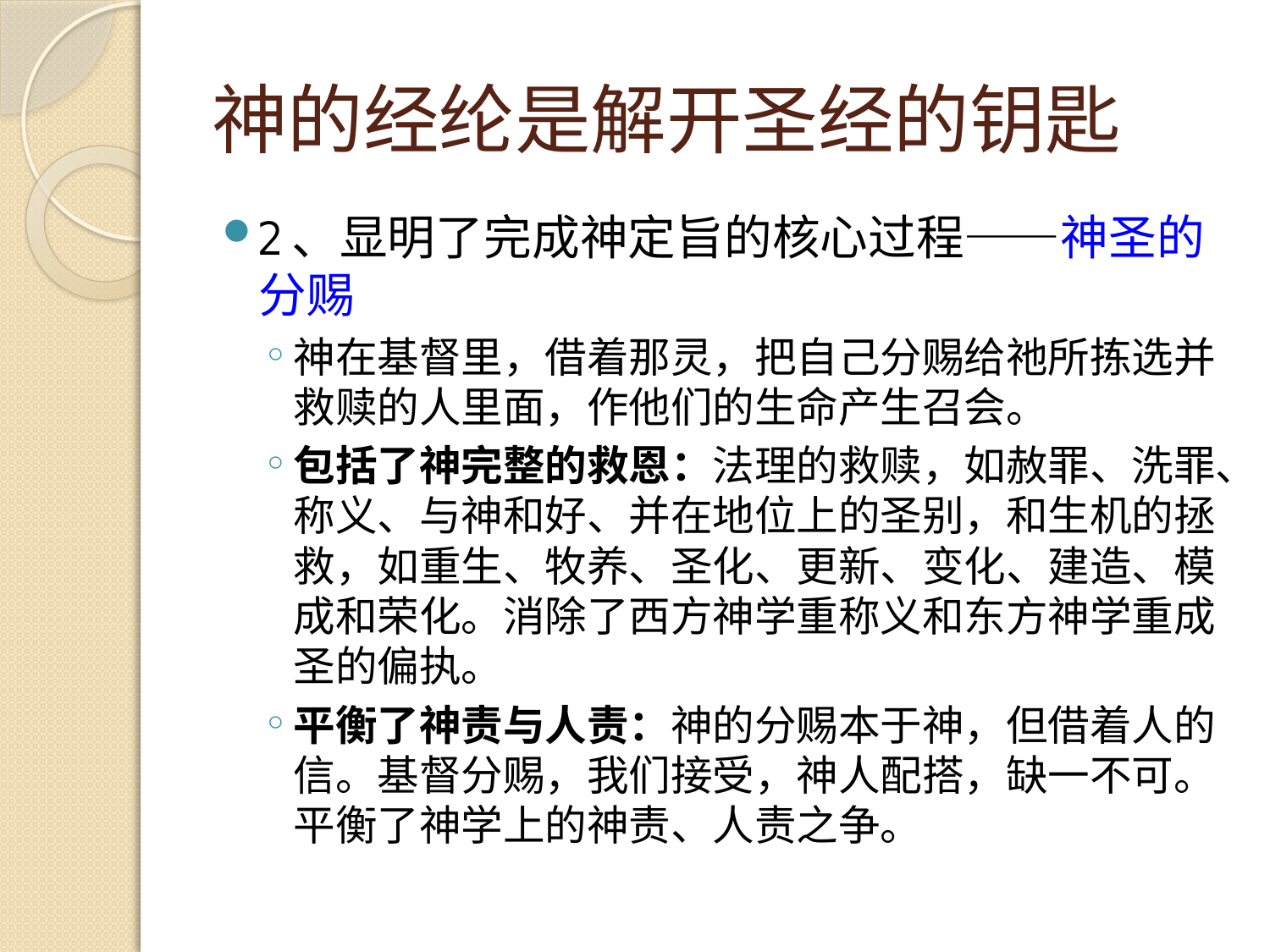

# 神的经纶是解开圣经的钥匙
2、显明了完成神定旨的核心过程——神圣的分赐
神在基督里，借着那灵，把自己分赐给祂所拣选并救赎的人里面，作他们的生命产生召会。
包括了神完整的救恩：法理的救赎，如赦罪、洗罪、称义、与神和好、并在地位上的圣别，和生机的拯救，如重生、牧养、圣化、更新、变化、建造、模成和荣化。消除了西方神学重称义和东方神学重成圣的偏执。
平衡了神责与人责：神的分赐本于神，但借着人的信。基督分赐，我们接受，神人配搭，缺一不可。平衡了神学上的神责、人责之争。